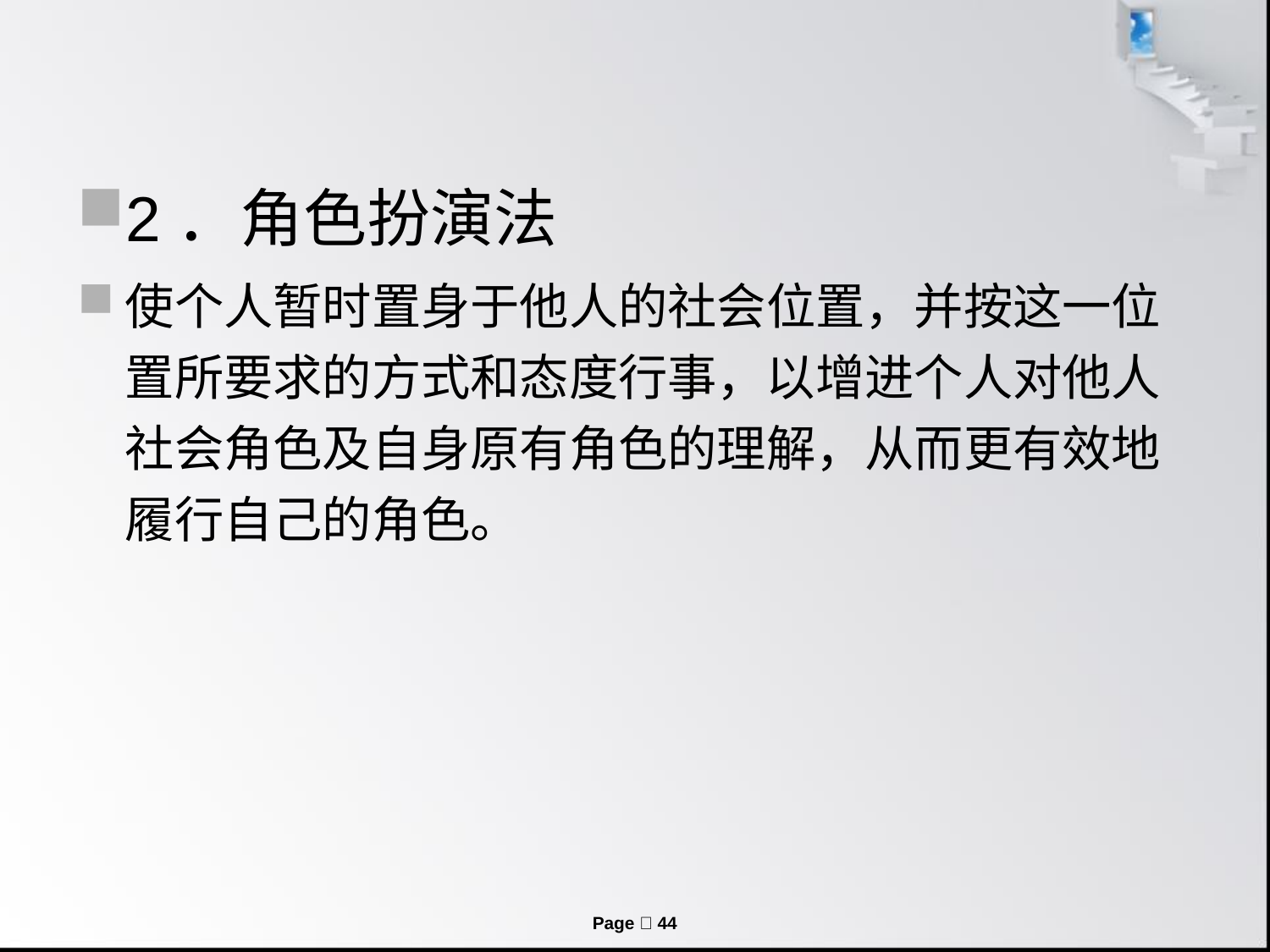

#
2．角色扮演法
使个人暂时置身于他人的社会位置，并按这一位置所要求的方式和态度行事，以增进个人对他人社会角色及自身原有角色的理解，从而更有效地履行自己的角色。